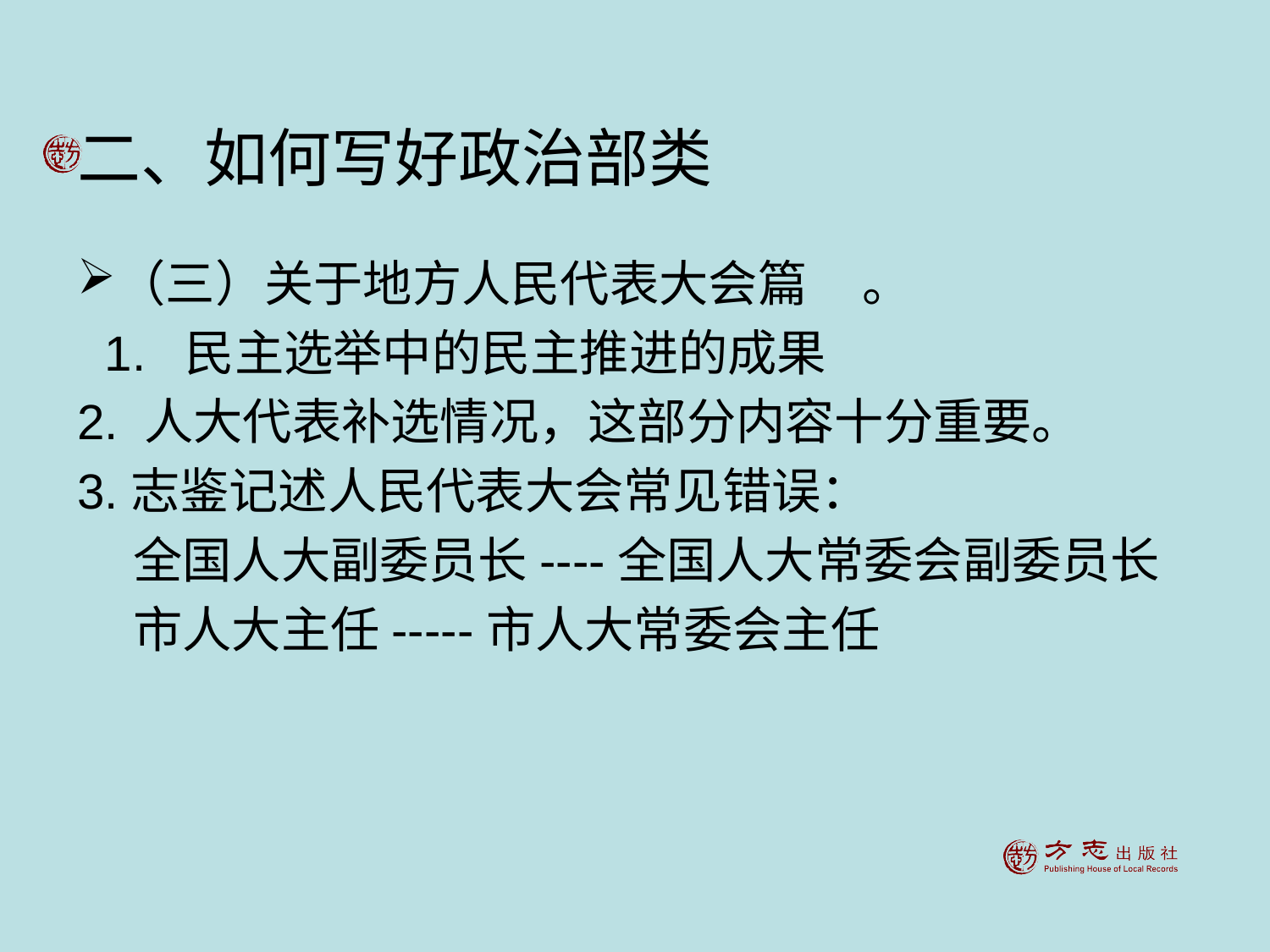

# 二、如何写好政治部类
（三）关于地方人民代表大会篇     。
  1.  民主选举中的民主推进的成果
2. 人大代表补选情况，这部分内容十分重要。
3.志鉴记述人民代表大会常见错误：
    全国人大副委员长----全国人大常委会副委员长
    市人大主任-----市人大常委会主任